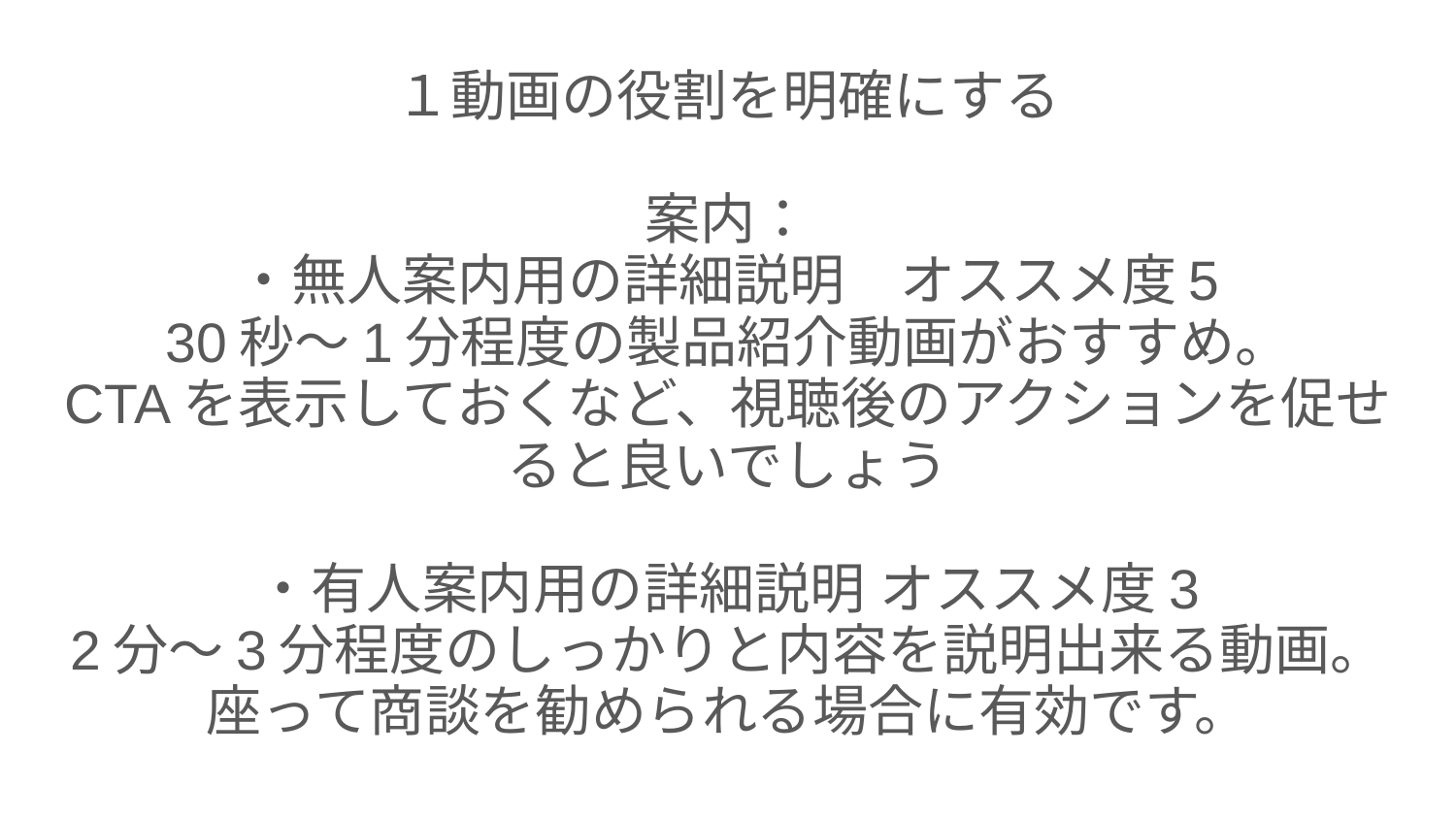

１動画の役割を明確にする

案内：
・無人案内用の詳細説明　オススメ度5
30秒〜1分程度の製品紹介動画がおすすめ。
CTAを表示しておくなど、視聴後のアクションを促せると良いでしょう

・有人案内用の詳細説明 オススメ度3
2分〜3分程度のしっかりと内容を説明出来る動画。
座って商談を勧められる場合に有効です。